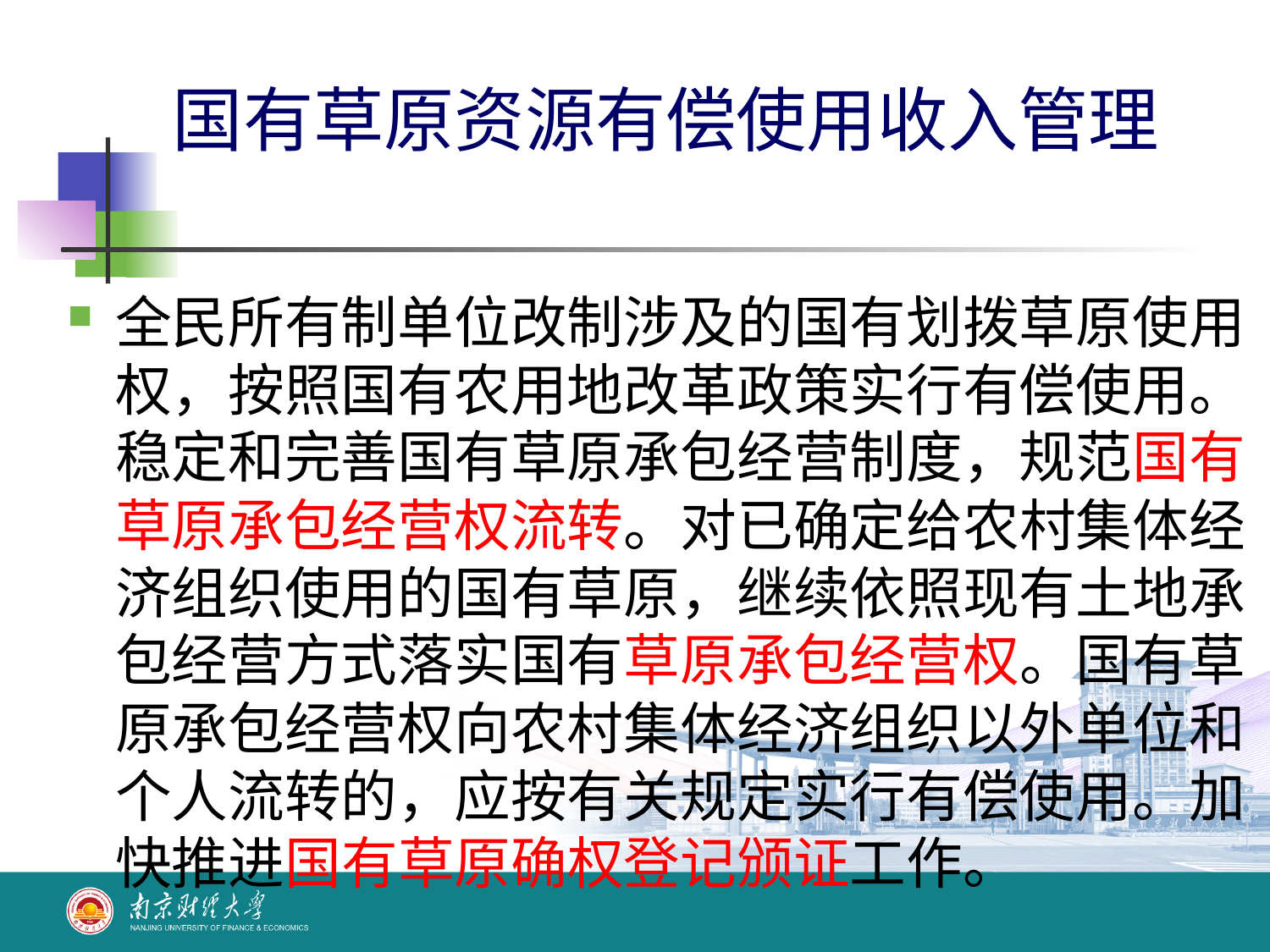

# 国有草原资源有偿使用收入管理
全民所有制单位改制涉及的国有划拨草原使用权，按照国有农用地改革政策实行有偿使用。稳定和完善国有草原承包经营制度，规范国有草原承包经营权流转。对已确定给农村集体经济组织使用的国有草原，继续依照现有土地承包经营方式落实国有草原承包经营权。国有草原承包经营权向农村集体经济组织以外单位和个人流转的，应按有关规定实行有偿使用。加快推进国有草原确权登记颁证工作。